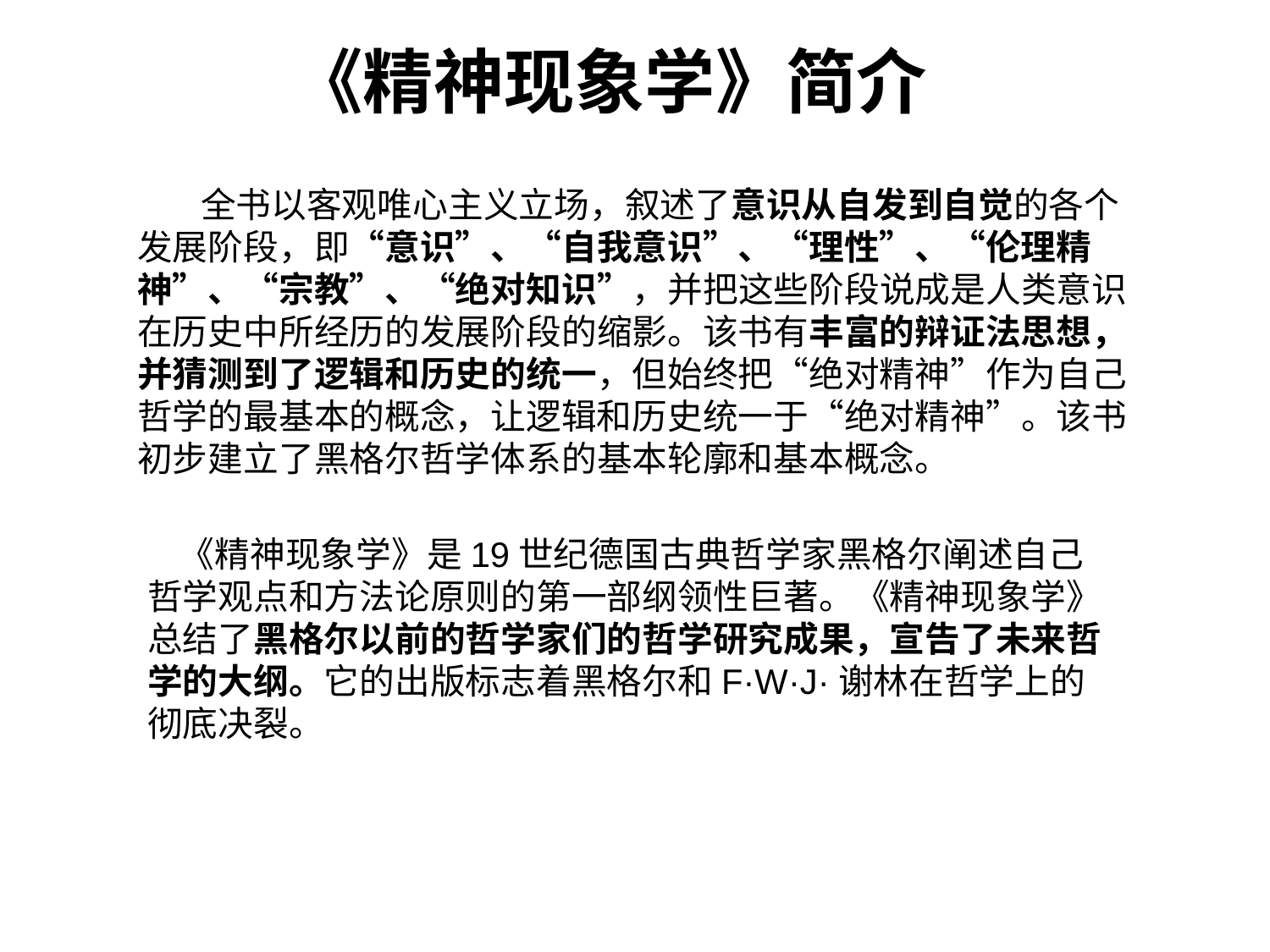

《精神现象学》简介
       全书以客观唯心主义立场，叙述了意识从自发到自觉的各个发展阶段，即“意识”、“自我意识”、“理性”、“伦理精神”、“宗教”、“绝对知识”，并把这些阶段说成是人类意识在历史中所经历的发展阶段的缩影。该书有丰富的辩证法思想，并猜测到了逻辑和历史的统一，但始终把“绝对精神”作为自己哲学的最基本的概念，让逻辑和历史统一于“绝对精神”。该书初步建立了黑格尔哲学体系的基本轮廓和基本概念。
   《精神现象学》是19世纪德国古典哲学家黑格尔阐述自己哲学观点和方法论原则的第一部纲领性巨著。《精神现象学》总结了黑格尔以前的哲学家们的哲学研究成果，宣告了未来哲学的大纲。它的出版标志着黑格尔和F·W·J·谢林在哲学上的彻底决裂。